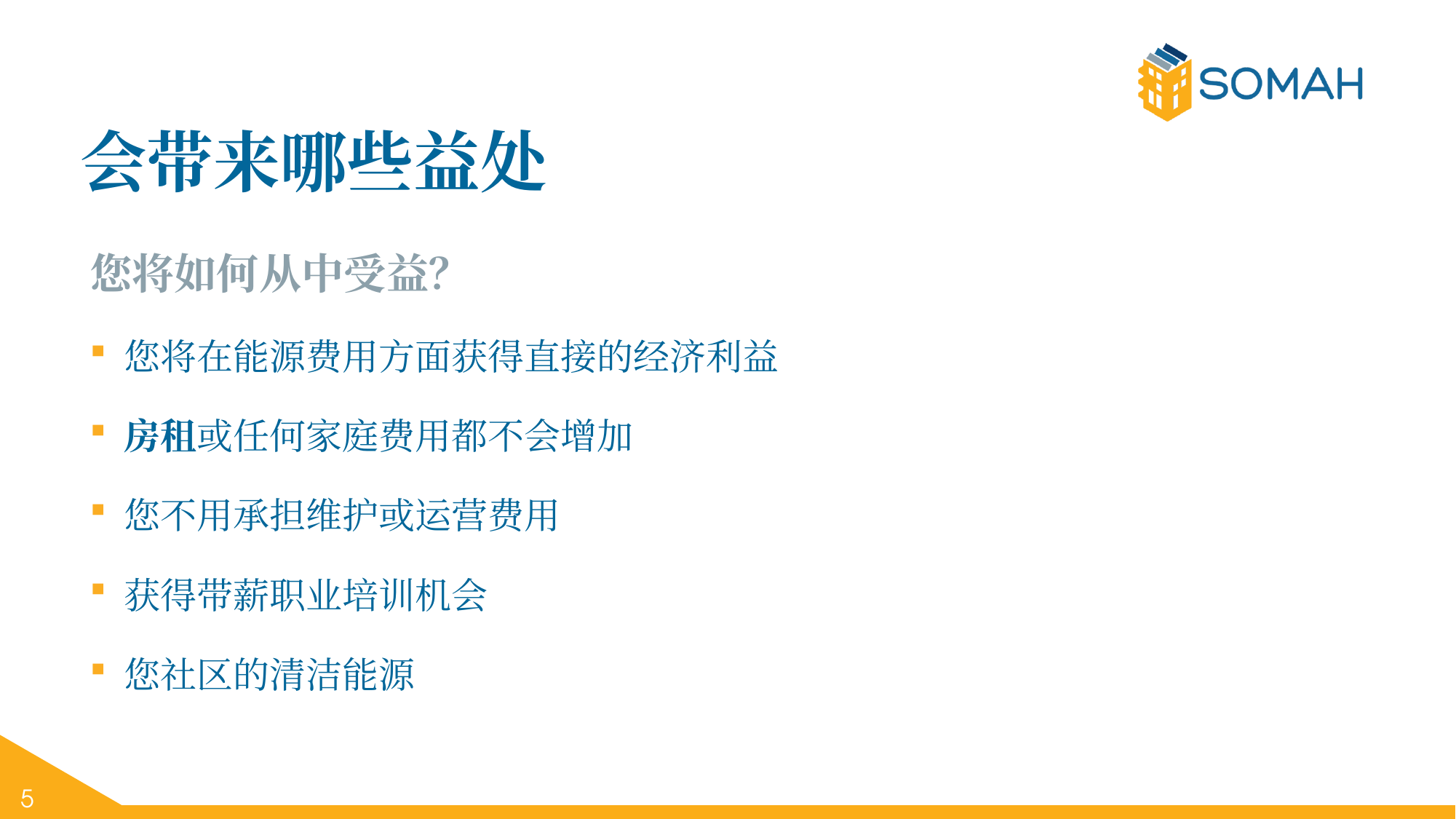

会带来哪些益处
您将如何从中受益？
您将在能源费用方面获得直接的经济利益
房租或任何家庭费用都不会增加
您不用承担维护或运营费用
获得带薪职业培训机会
您社区的清洁能源